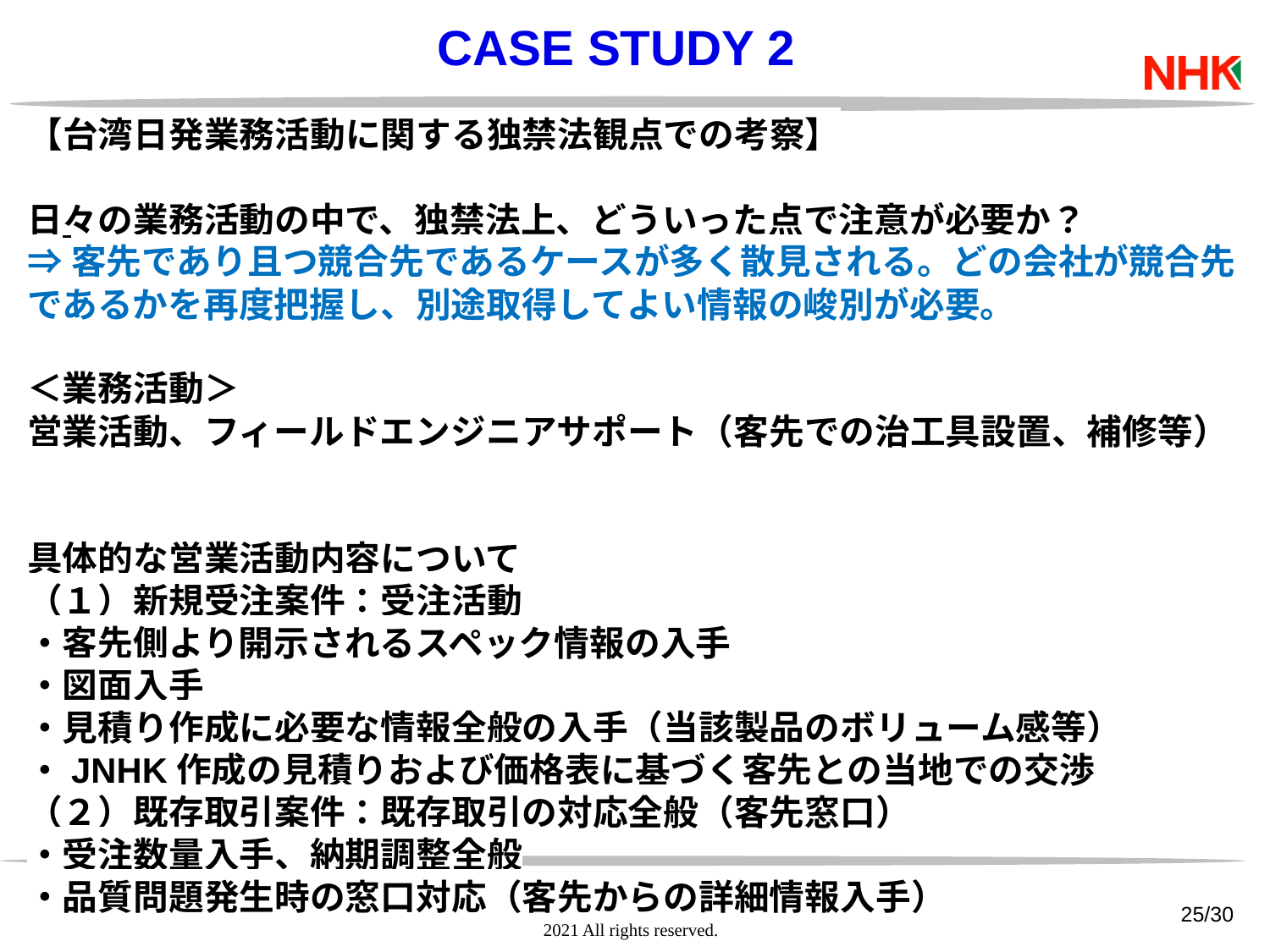

CASE STUDY 2
【台湾日発業務活動に関する独禁法観点での考察】

日々の業務活動の中で、独禁法上、どういった点で注意が必要か？
⇒客先であり且つ競合先であるケースが多く散見される。どの会社が競合先であるかを再度把握し、別途取得してよい情報の峻別が必要。

＜業務活動＞
営業活動、フィールドエンジニアサポート（客先での治工具設置、補修等）

具体的な営業活動内容について
（１）新規受注案件：受注活動
・客先側より開示されるスペック情報の入手
・図面入手
・見積り作成に必要な情報全般の入手（当該製品のボリューム感等）
・JNHK作成の見積りおよび価格表に基づく客先との当地での交渉
（２）既存取引案件：既存取引の対応全般（客先窓口）
・受注数量入手、納期調整全般
・品質問題発生時の窓口対応（客先からの詳細情報入手）

25/30